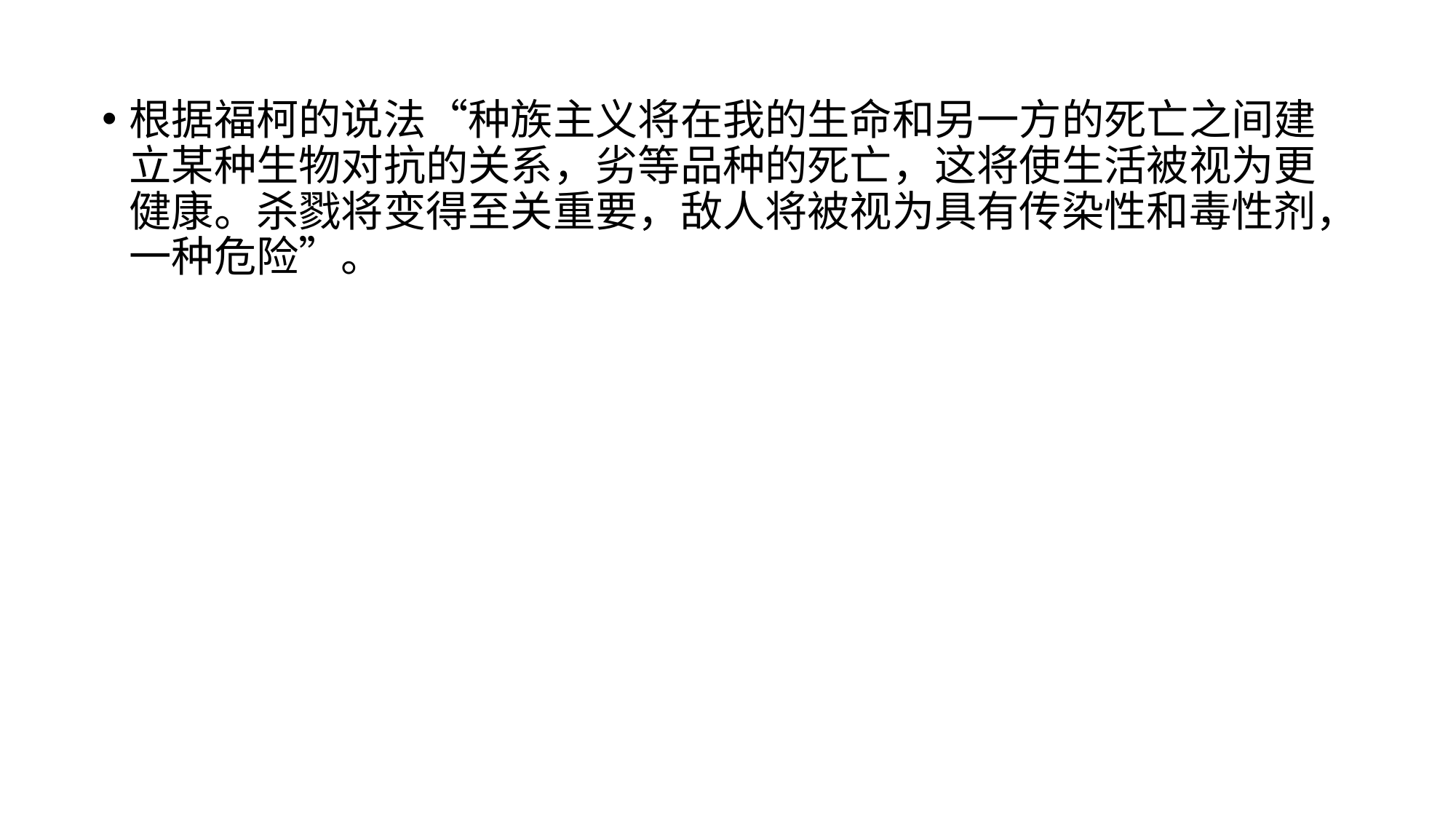

根据福柯的说法“种族主义将在我的生命和另一方的死亡之间建立某种生物对抗的关系，劣等品种的死亡，这将使生活被视为更健康。杀戮将变得至关重要，敌人将被视为具有传染性和毒性剂，一种危险”。